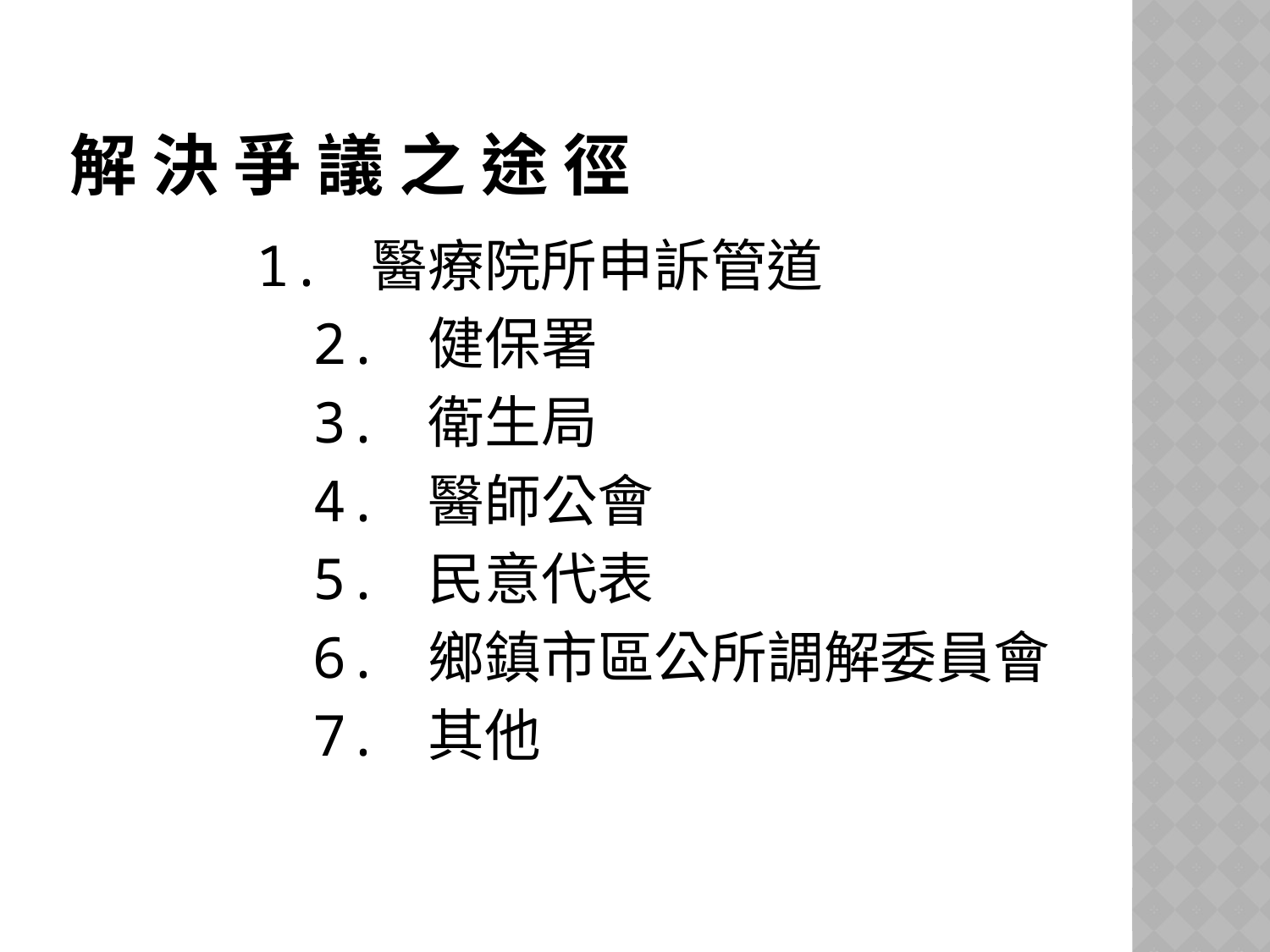

# 解 決 爭 議 之 途 徑
            1. 醫療院所申訴管道
       2. 健保署
       3. 衛生局
       4. 醫師公會
       5. 民意代表
       6. 鄉鎮市區公所調解委員會
       7. 其他